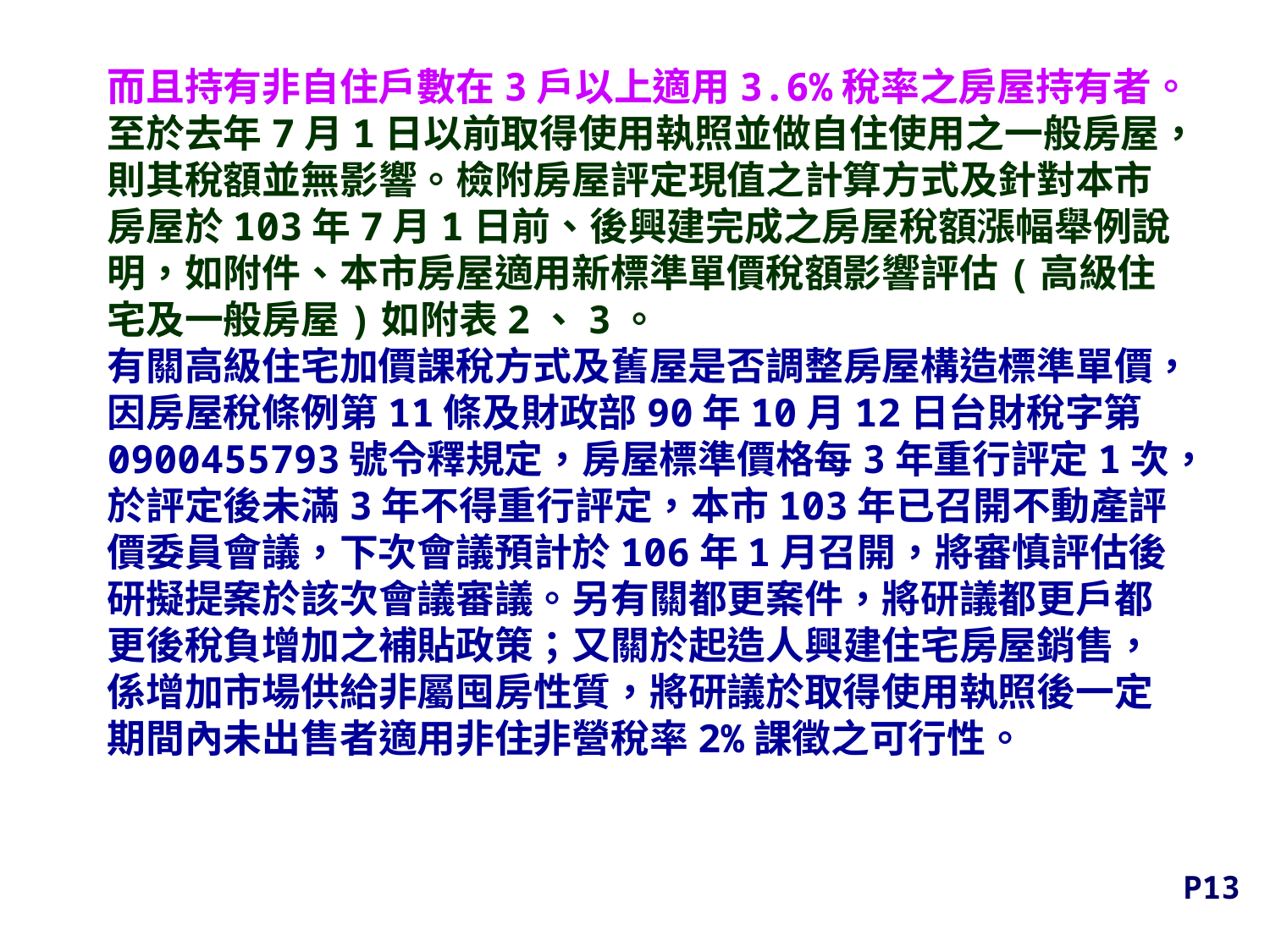

而且持有非自住戶數在3戶以上適用3.6%稅率之房屋持有者。
至於去年7月1日以前取得使用執照並做自住使用之一般房屋，則其稅額並無影響。檢附房屋評定現值之計算方式及針對本市房屋於103年7月1日前、後興建完成之房屋稅額漲幅舉例說明，如附件、本市房屋適用新標準單價稅額影響評估(高級住宅及一般房屋)如附表2、3。
有關高級住宅加價課稅方式及舊屋是否調整房屋構造標準單價，因房屋稅條例第11條及財政部90年10月12日台財稅字第0900455793號令釋規定，房屋標準價格每3年重行評定1次，於評定後未滿3年不得重行評定，本市103年已召開不動產評價委員會議，下次會議預計於106年1月召開，將審慎評估後研擬提案於該次會議審議。另有關都更案件，將研議都更戶都更後稅負增加之補貼政策；又關於起造人興建住宅房屋銷售，係增加市場供給非屬囤房性質，將研議於取得使用執照後一定期間內未出售者適用非住非營稅率2%課徵之可行性。
P13